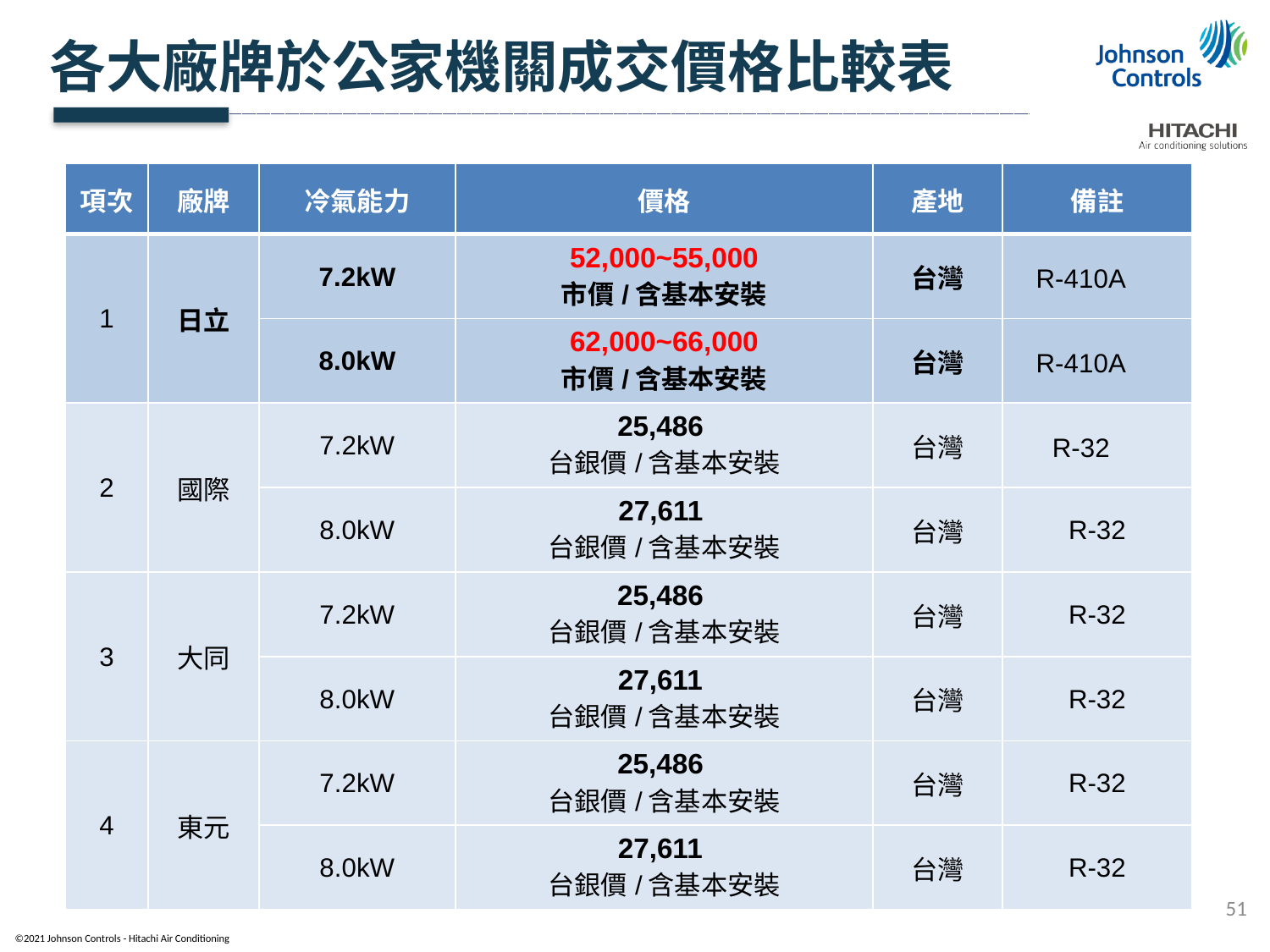

各大廠牌於公家機關成交價格比較表

| 項次 | 廠牌 | 冷氣能力 | 價格 | 產地 | 備註 |
| --- | --- | --- | --- | --- | --- |
| 1 | 日立 | 7.2kW | 52,000~55,000 市價/含基本安裝 | 台灣 | R-410A |
|  |  | 8.0kW | 62,000~66,000 市價/含基本安裝 | 台灣 | R-410A |
| 2 | 國際 | 7.2kW | 25,486 台銀價/含基本安裝 | 台灣 | R-32 |
|  |  | 8.0kW | 27,611 台銀價/含基本安裝 | 台灣 | R-32 |
| 3 | 大同 | 7.2kW | 25,486 台銀價/含基本安裝 | 台灣 | R-32 |
|  |  | 8.0kW | 27,611 台銀價/含基本安裝 | 台灣 | R-32 |
| 4 | 東元 | 7.2kW | 25,486 台銀價/含基本安裝 | 台灣 | R-32 |
|  |  | 8.0kW | 27,611 台銀價/含基本安裝 | 台灣 | R-32 |
51